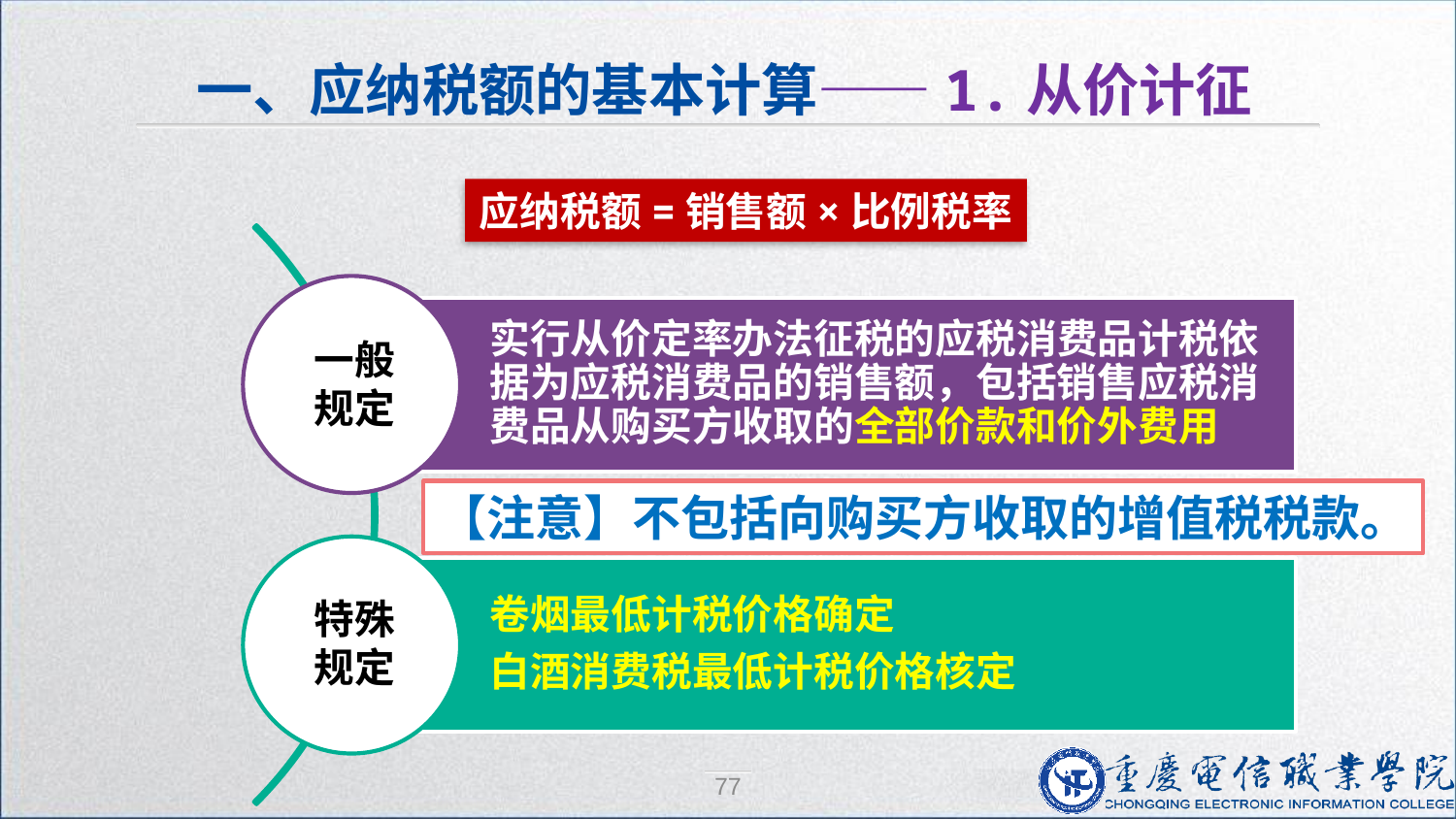

一、应纳税额的基本计算——1.从价计征

应纳税额=销售额×比例税率
实行从价定率办法征税的应税消费品计税依据为应税消费品的销售额，包括销售应税消费品从购买方收取的全部价款和价外费用
卷烟最低计税价格确定
白酒消费税最低计税价格核定
一般
规定
特殊
规定
【注意】不包括向购买方收取的增值税税款。
77